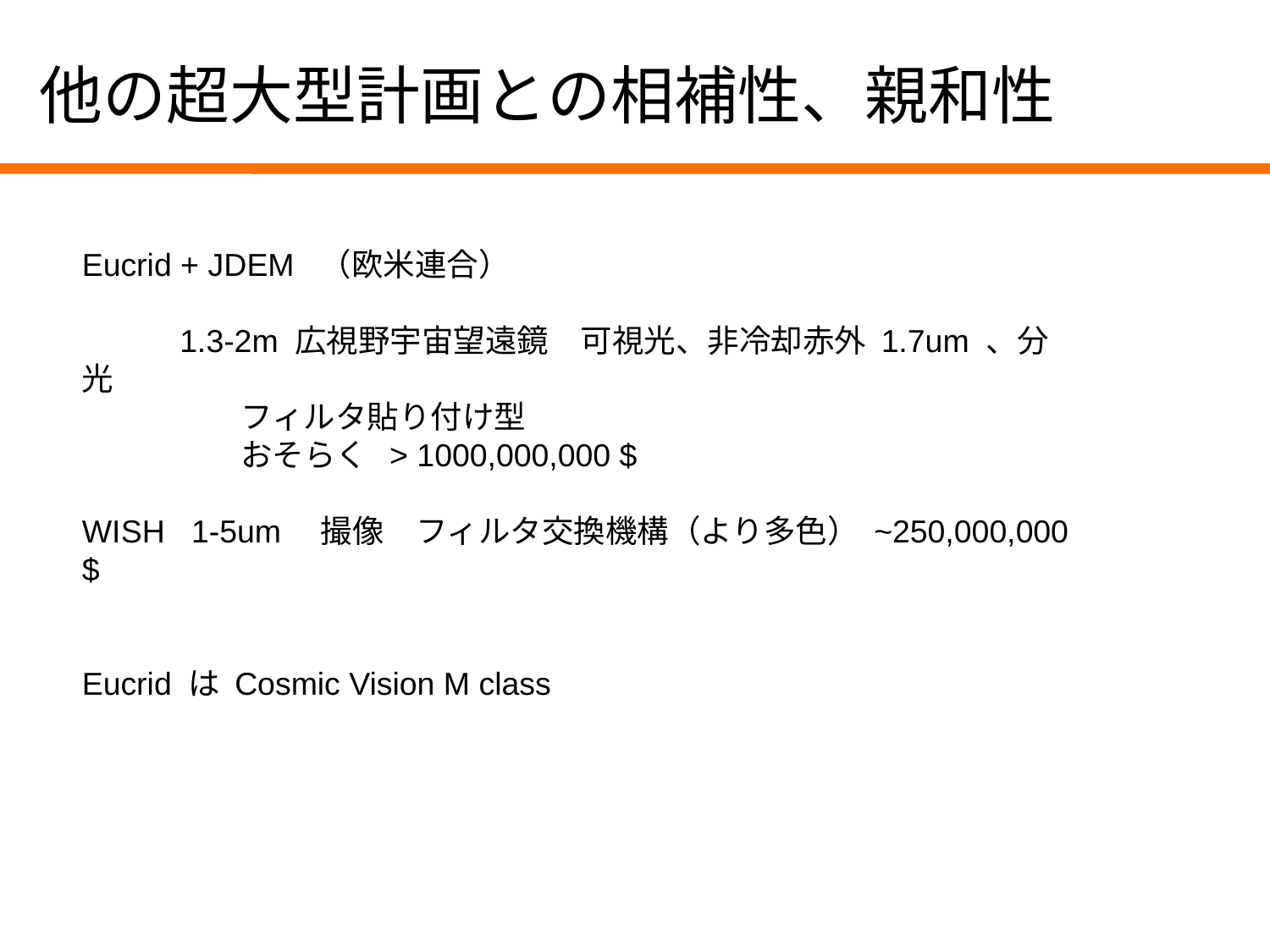

他の超大型計画との相補性、親和性
Eucrid + JDEM  （欧米連合）

           1.3-2m 広視野宇宙望遠鏡　可視光、非冷却赤外 1.7um 、分光
　　　　　フィルタ貼り付け型
　　　　　おそらく  > 1000,000,000 $

WISH   1-5um　撮像　フィルタ交換機構（より多色） ~250,000,000 $

Eucrid は Cosmic Vision M class